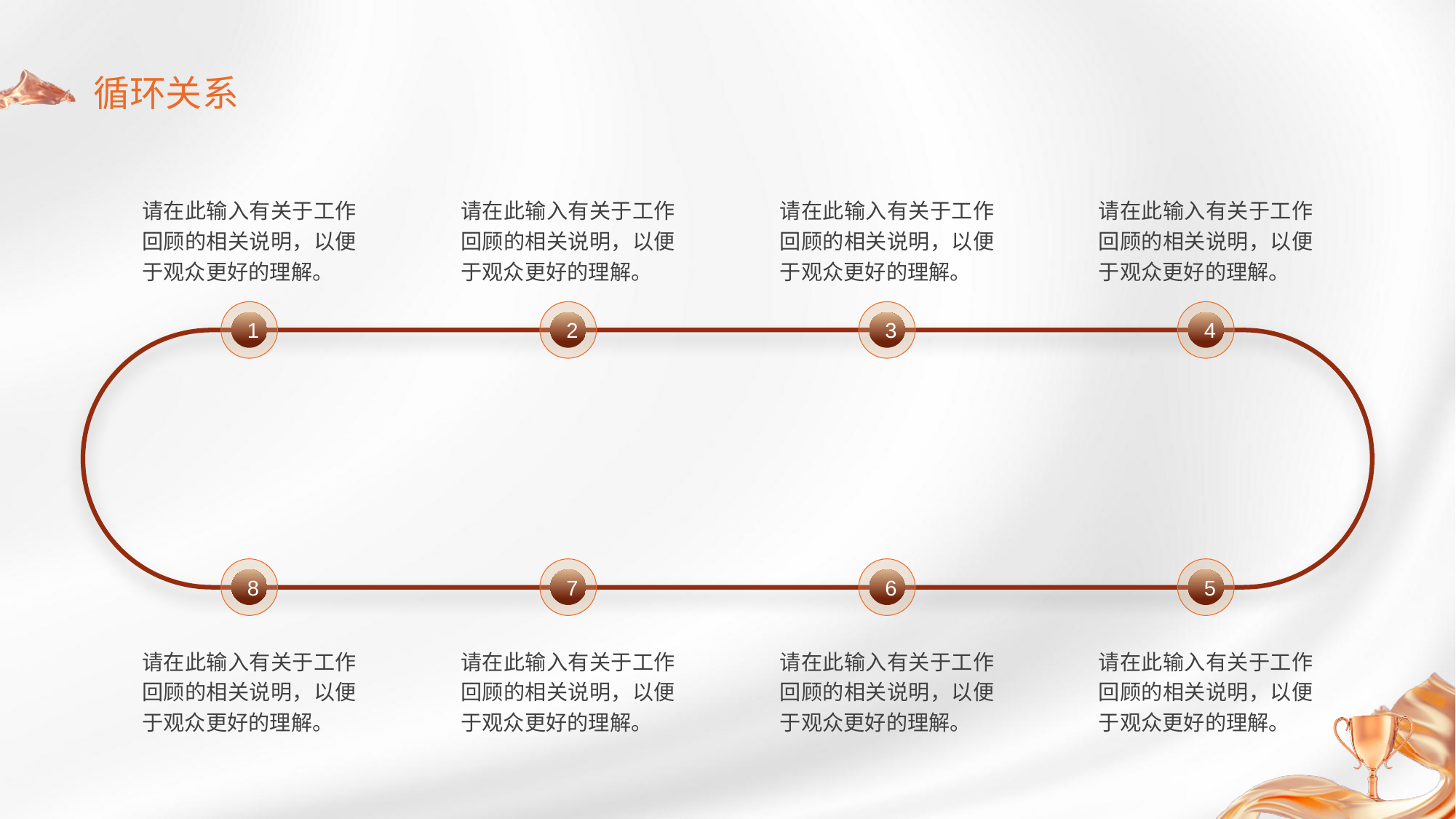

循环关系
请在此输入有关于工作回顾的相关说明，以便于观众更好的理解。
请在此输入有关于工作回顾的相关说明，以便于观众更好的理解。
请在此输入有关于工作回顾的相关说明，以便于观众更好的理解。
请在此输入有关于工作回顾的相关说明，以便于观众更好的理解。

1

2

3

4

8

7

6

5
请在此输入有关于工作回顾的相关说明，以便于观众更好的理解。
请在此输入有关于工作回顾的相关说明，以便于观众更好的理解。
请在此输入有关于工作回顾的相关说明，以便于观众更好的理解。
请在此输入有关于工作回顾的相关说明，以便于观众更好的理解。